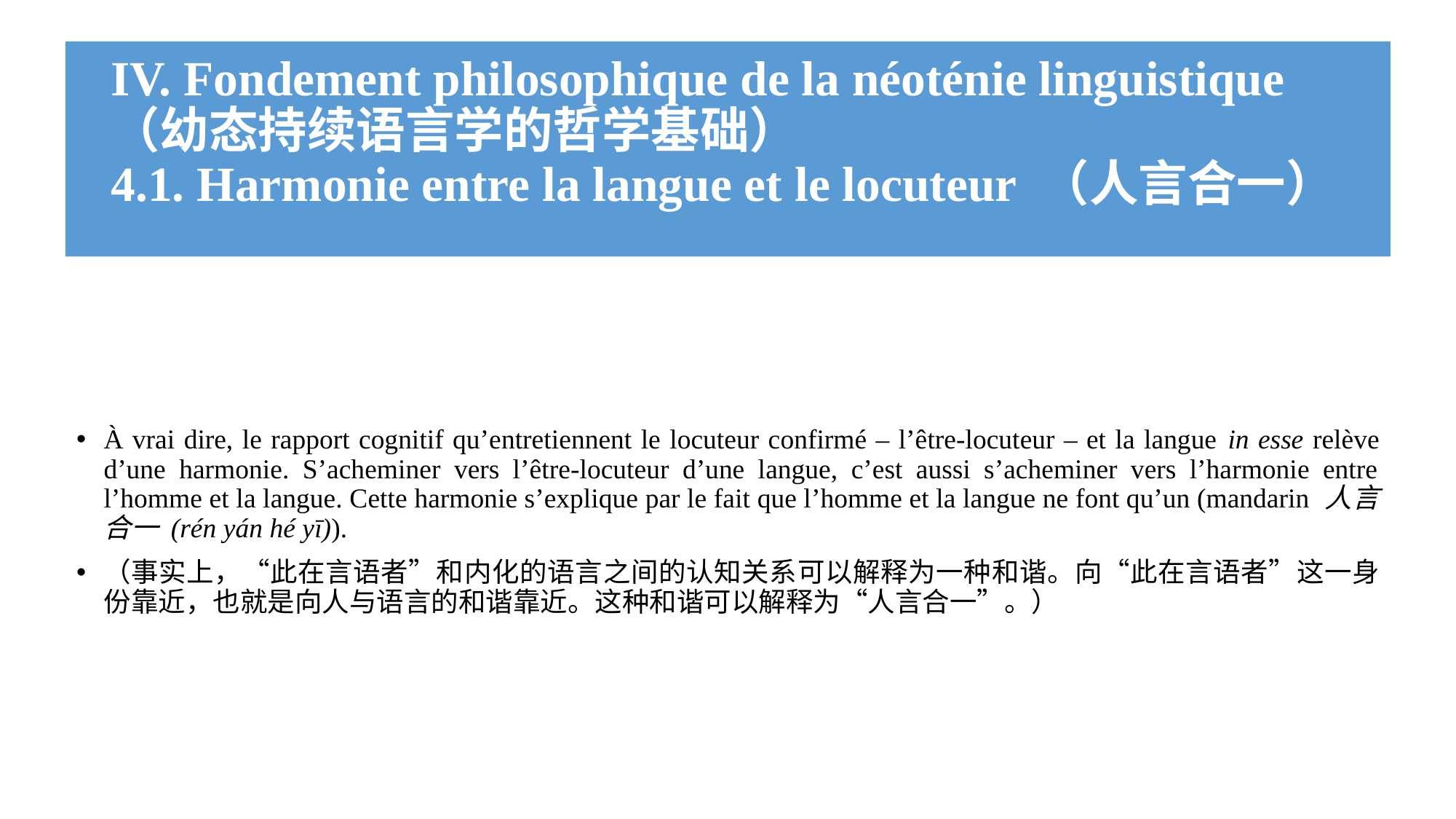

# IV. Fondement philosophique de la néoténie linguistique （幼态持续语言学的哲学基础） 4.1. Harmonie entre la langue et le locuteur （人言合一）

À vrai dire, le rapport cognitif qu’entretiennent le locuteur confirmé – l’être-locuteur – et la langue in esse relève d’une harmonie. S’acheminer vers l’être-locuteur d’une langue, c’est aussi s’acheminer vers l’harmonie entre l’homme et la langue. Cette harmonie s’explique par le fait que l’homme et la langue ne font qu’un (mandarin 人言合一 (rén yán hé yī)).
（事实上，“此在言语者”和内化的语言之间的认知关系可以解释为一种和谐。向“此在言语者”这一身份靠近，也就是向人与语言的和谐靠近。这种和谐可以解释为“人言合一”。）